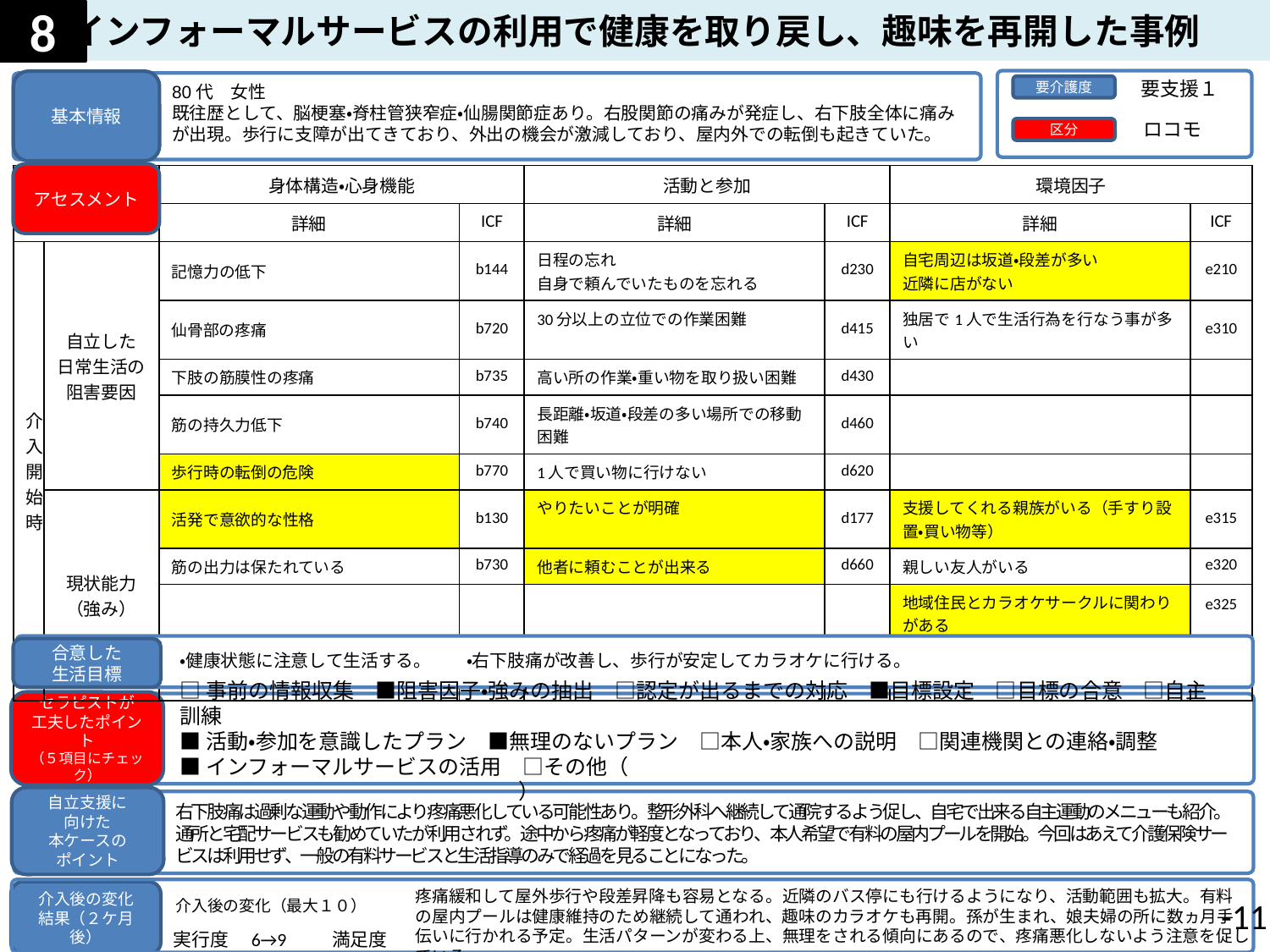

インフォーマルサービスの利用で健康を取り戻し、趣味を再開した事例
8
要支援１

基本情報

80代　女性
既往歴として、脳梗塞・脊柱管狭窄症・仙腸関節症あり。右股関節の痛みが発症し、右下肢全体に痛みが出現。歩行に支障が出てきており、外出の機会が激減しており、屋内外での転倒も起きていた。
要介護度
ロコモ
区分
アセスメント
|  |  | 身体構造・心身機能 |  | 活動と参加 |  | 環境因子 |  |
| --- | --- | --- | --- | --- | --- | --- | --- |
|  |  | 詳細 | ICF | 詳細 | ICF | 詳細 | ICF |
| 介入開始時 | 自立した 日常生活の 阻害要因 | 記憶力の低下 | b144 | 日程の忘れ 自身で頼んでいたものを忘れる | d230 | 自宅周辺は坂道・段差が多い 近隣に店がない | e210 |
|  |  | 仙骨部の疼痛 | b720 | 30分以上の立位での作業困難 | d415 | 独居で1人で生活行為を行なう事が多い | e310 |
|  |  | 下肢の筋膜性の疼痛 | b735 | 高い所の作業・重い物を取り扱い困難 | d430 |  |  |
|  |  | 筋の持久力低下 | b740 | 長距離・坂道・段差の多い場所での移動困難 | d460 |  |  |
|  |  | 歩行時の転倒の危険 | b770 | 1人で買い物に行けない | d620 |  |  |
|  | 現状能力 （強み） | 活発で意欲的な性格 | b130 | やりたいことが明確 | d177 | 支援してくれる親族がいる（手すり設置・買い物等） | e315 |
|  |  | 筋の出力は保たれている | b730 | 他者に頼むことが出来る | d660 | 親しい友人がいる | e320 |
|  |  |  |  |  |  | 地域住民とカラオケサークルに関わりがある | e325 |
|  |  |  |  |  |  |  |  |
|  |  |  |  |  |  |  |  |

合意した
生活目標
介入後の変化
結果（２ケ月後）
実行度　6→9 　　満足度　6→9
・健康状態に注意して生活する。　　・右下肢痛が改善し、歩行が安定してカラオケに行ける。
セラピストが
工夫したポイント
（５項目にチェック）

□事前の情報収集　■阻害因子・強みの抽出　□認定が出るまでの対応　■目標設定　□目標の合意　□自主訓練
■活動・参加を意識したプラン　■無理のないプラン　□本人・家族への説明　□関連機関との連絡・調整
■インフォーマルサービスの活用　□その他（　　　　　　　　　　　　　　　　　　　　　　　　　　　　　　　　　　　　　　　　　　　）
自立支援に
向けた
本ケースの
ポイント

右下肢痛は過剰な運動や動作により疼痛悪化している可能性あり。整形外科へ継続して通院するよう促し、自宅で出来る自主運動のメニューも紹介。通所と宅配サービスも勧めていたが利用されず。途中から疼痛が軽度となっており、本人希望で有料の屋内プールを開始。今回はあえて介護保険サービスは利用せず、一般の有料サービスと生活指導のみで経過を見ることになった。
疼痛緩和して屋外歩行や段差昇降も容易となる。近隣のバス停にも行けるようになり、活動範囲も拡大。有料の屋内プールは健康維持のため継続して通われ、趣味のカラオケも再開。孫が生まれ、娘夫婦の所に数ヵ月手伝いに行かれる予定。生活パターンが変わる上、無理をされる傾向にあるので、疼痛悪化しないよう注意を促している。

介入後の変化（最大１０）
-11-